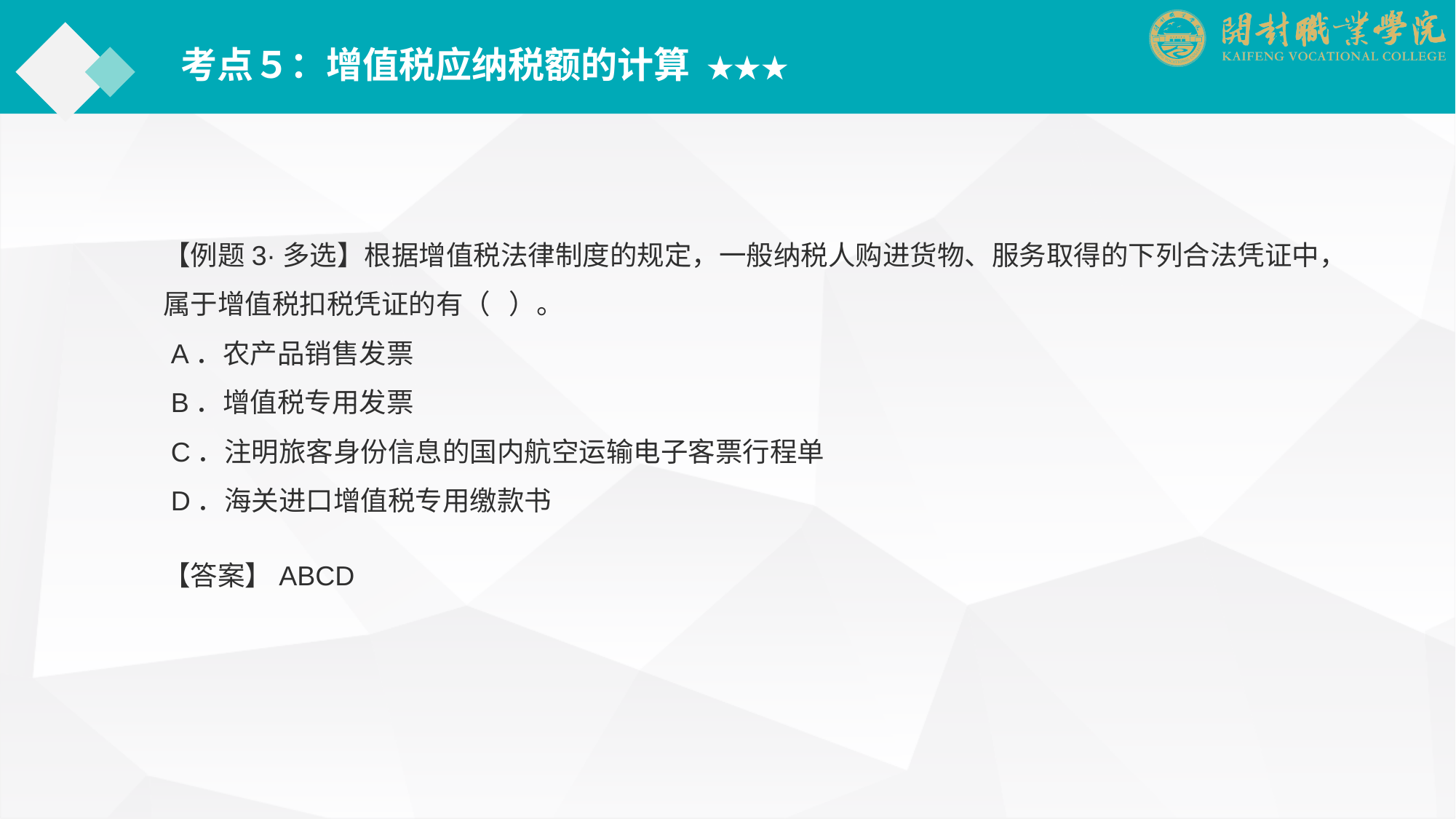

考点５：增值税应纳税额的计算  ★★★
【例题3·多选】根据增值税法律制度的规定，一般纳税人购进货物、服务取得的下列合法凭证中，属于增值税扣税凭证的有（   ）。
 A．农产品销售发票
 B．增值税专用发票
 C．注明旅客身份信息的国内航空运输电子客票行程单
 D．海关进口增值税专用缴款书
【答案】ABCD